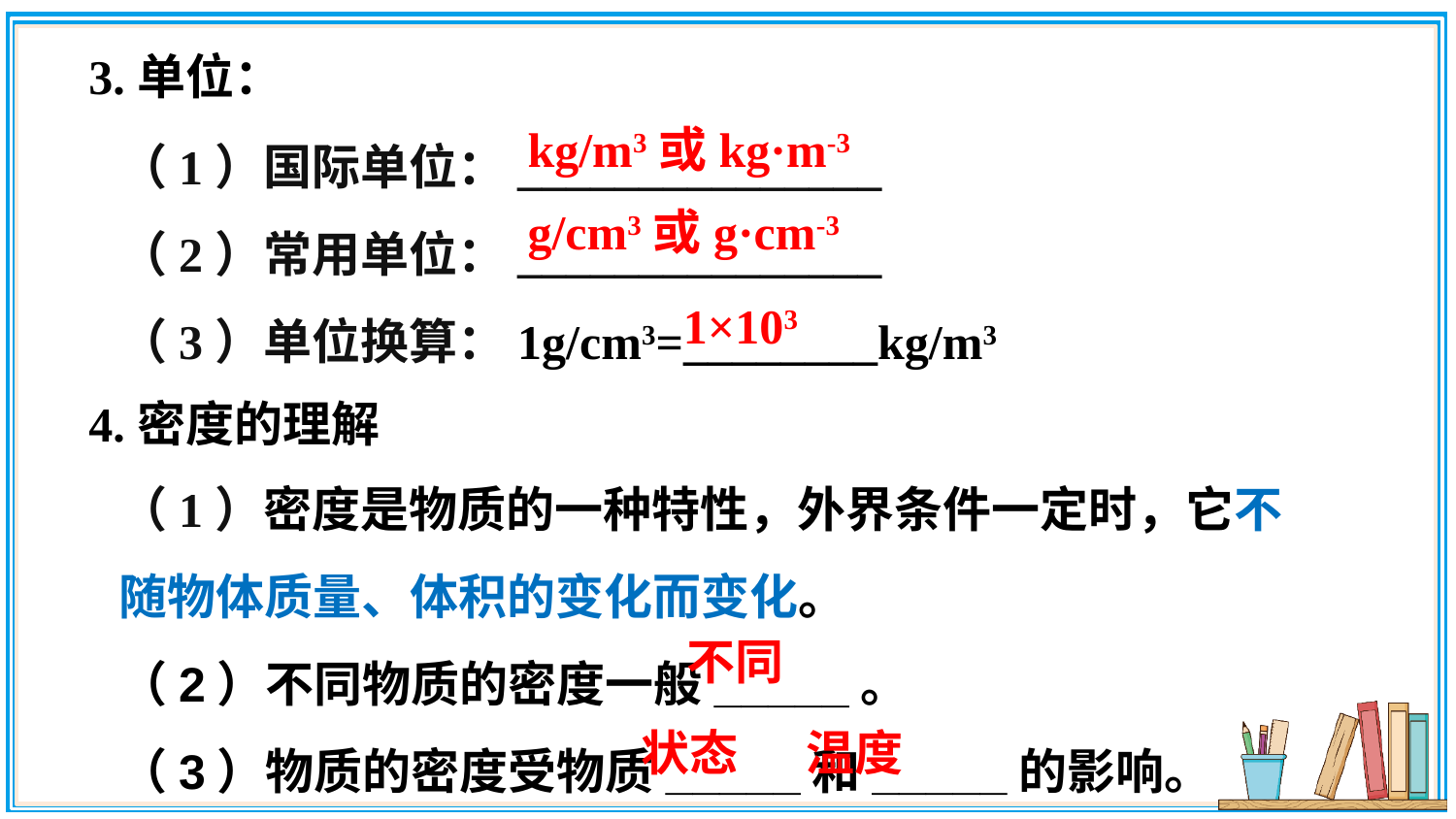

3.单位：
（1）国际单位：_______________
（2）常用单位：_______________
（3）单位换算：1g/cm3=________kg/m3
kg/m3或kg·m-3
g/cm3或g·cm-3
1×103
4.密度的理解
（1）密度是物质的一种特性，外界条件一定时，它不随物体质量、体积的变化而变化。
（2）不同物质的密度一般_____。
（3）物质的密度受物质_____和_____的影响。

不同
温度
状态